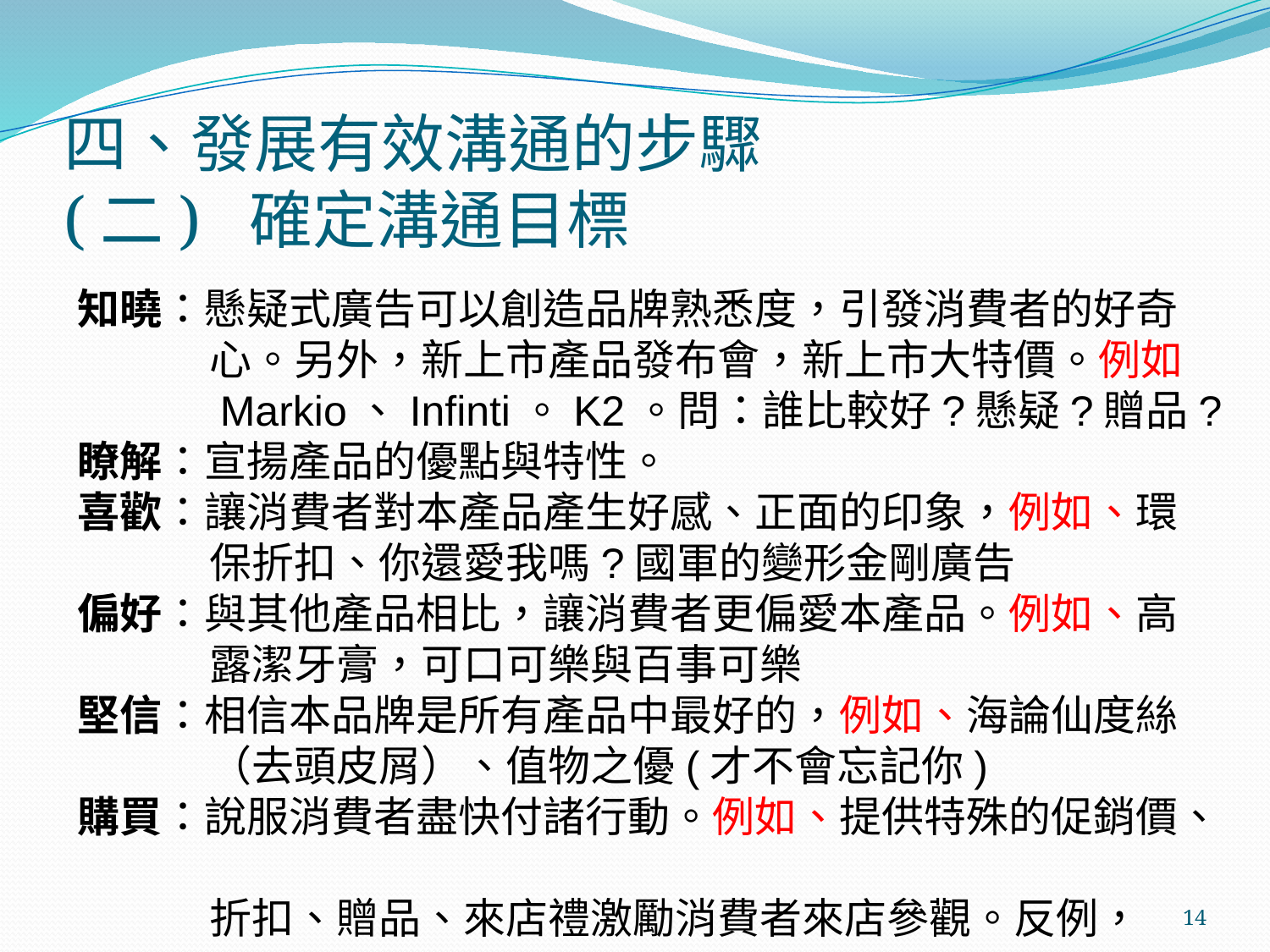

# 四、發展有效溝通的步驟 (二)  確定溝通目標
知曉：懸疑式廣告可以創造品牌熟悉度，引發消費者的好奇
　　心。另外，新上市產品發布會，新上市大特價。例如
　　Markio、Infinti。K2。問：誰比較好?懸疑?贈品?
瞭解：宣揚產品的優點與特性。
喜歡：讓消費者對本產品產生好感、正面的印象，例如、環
　　保折扣、你還愛我嗎?國軍的變形金剛廣告
偏好：與其他產品相比，讓消費者更偏愛本產品。例如、高
　　露潔牙膏，可口可樂與百事可樂
堅信：相信本品牌是所有產品中最好的，例如、海論仙度絲
　　（去頭皮屑）、值物之優(才不會忘記你)
購買：說服消費者盡快付諸行動。例如、提供特殊的促銷價、
　　折扣、贈品、來店禮激勵消費者來店參觀。反例，
　　Hipure?
14